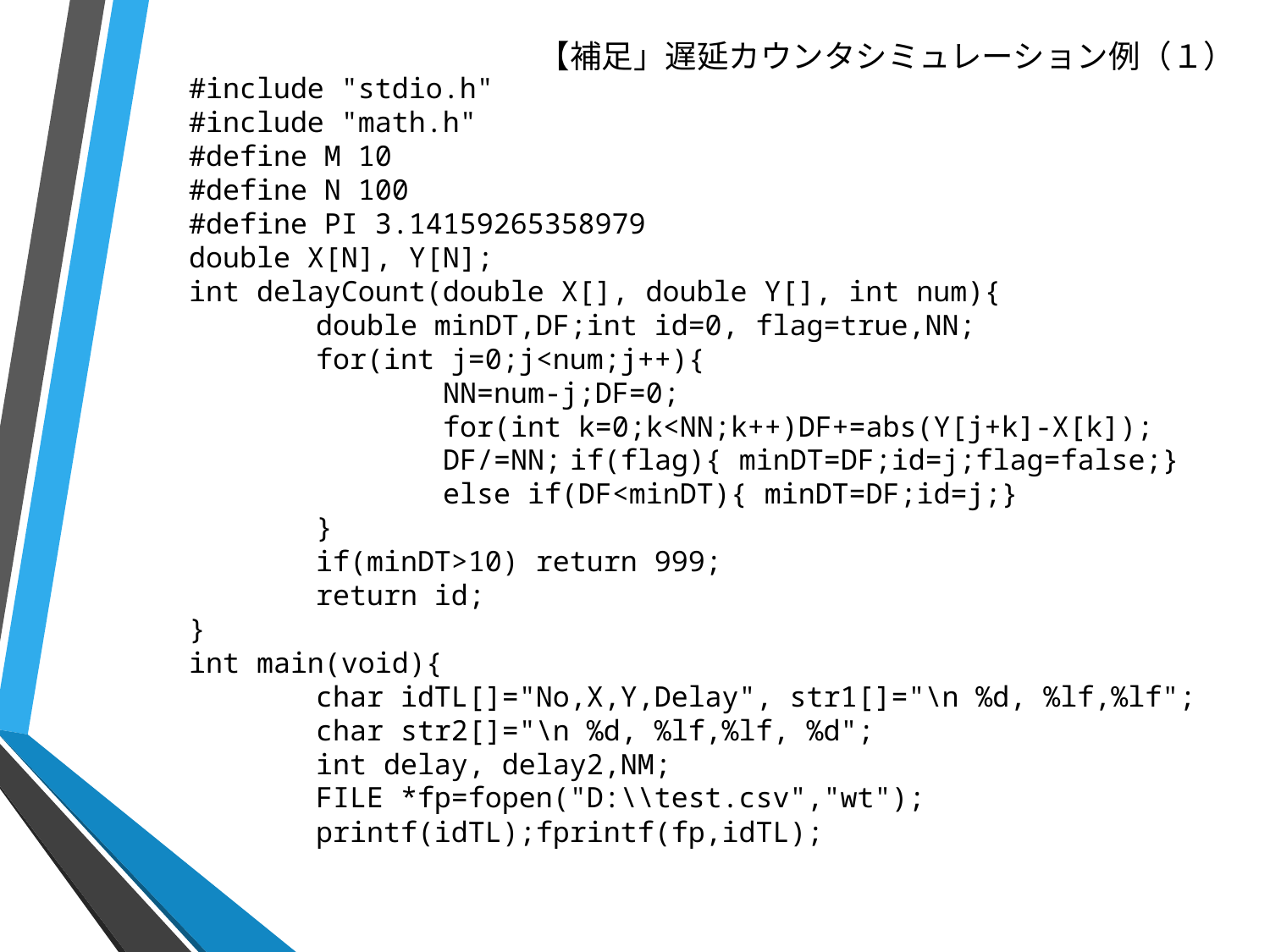

# 【補足」遅延カウンタシミュレーション例（１）
#include "stdio.h"
#include "math.h"
#define M 10
#define N 100
#define PI 3.14159265358979
double X[N], Y[N];
int delayCount(double X[], double Y[], int num){
	double minDT,DF;int id=0, flag=true,NN;
	for(int j=0;j<num;j++){
		NN=num-j;DF=0;
		for(int k=0;k<NN;k++)DF+=abs(Y[j+k]-X[k]);
		DF/=NN;	if(flag){ minDT=DF;id=j;flag=false;}
		else if(DF<minDT){ minDT=DF;id=j;}
	}
	if(minDT>10) return 999;
	return id;
}
int main(void){
	char idTL[]="No,X,Y,Delay", str1[]="\n %d, %lf,%lf";
	char str2[]="\n %d, %lf,%lf, %d";
	int delay, delay2,NM;
	FILE *fp=fopen("D:\\test.csv","wt");
	printf(idTL);fprintf(fp,idTL);